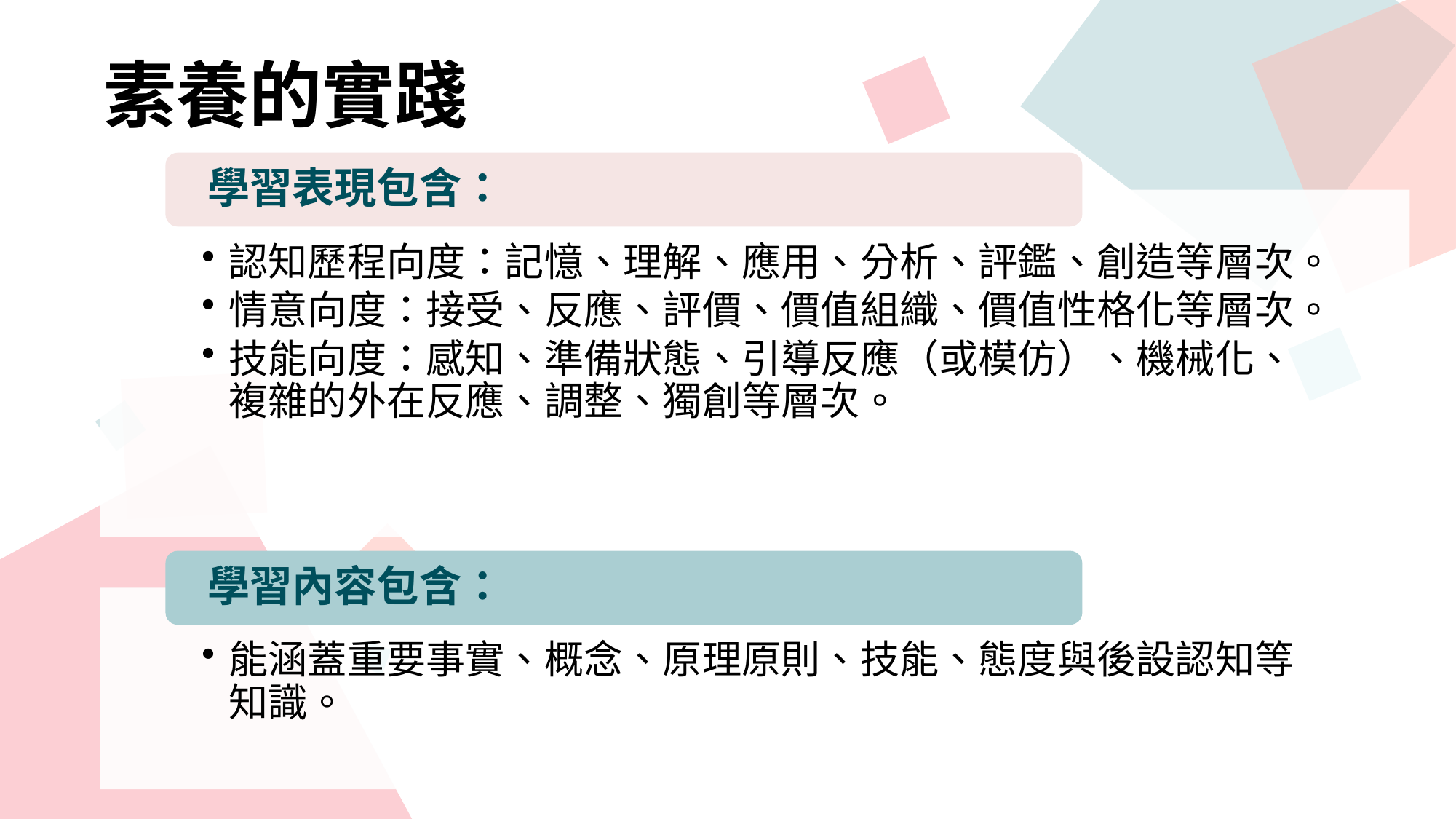

素養的實踐
認知歷程向度：記憶、理解、應用、分析、評鑑、創造等層次。
情意向度：接受、反應、評價、價值組織、價值性格化等層次。
技能向度：感知、準備狀態、引導反應（或模仿）、機械化、複雜的外在反應、調整、獨創等層次。
學習表現包含：
能涵蓋重要事實、概念、原理原則、技能、態度與後設認知等知識。
學習內容包含：